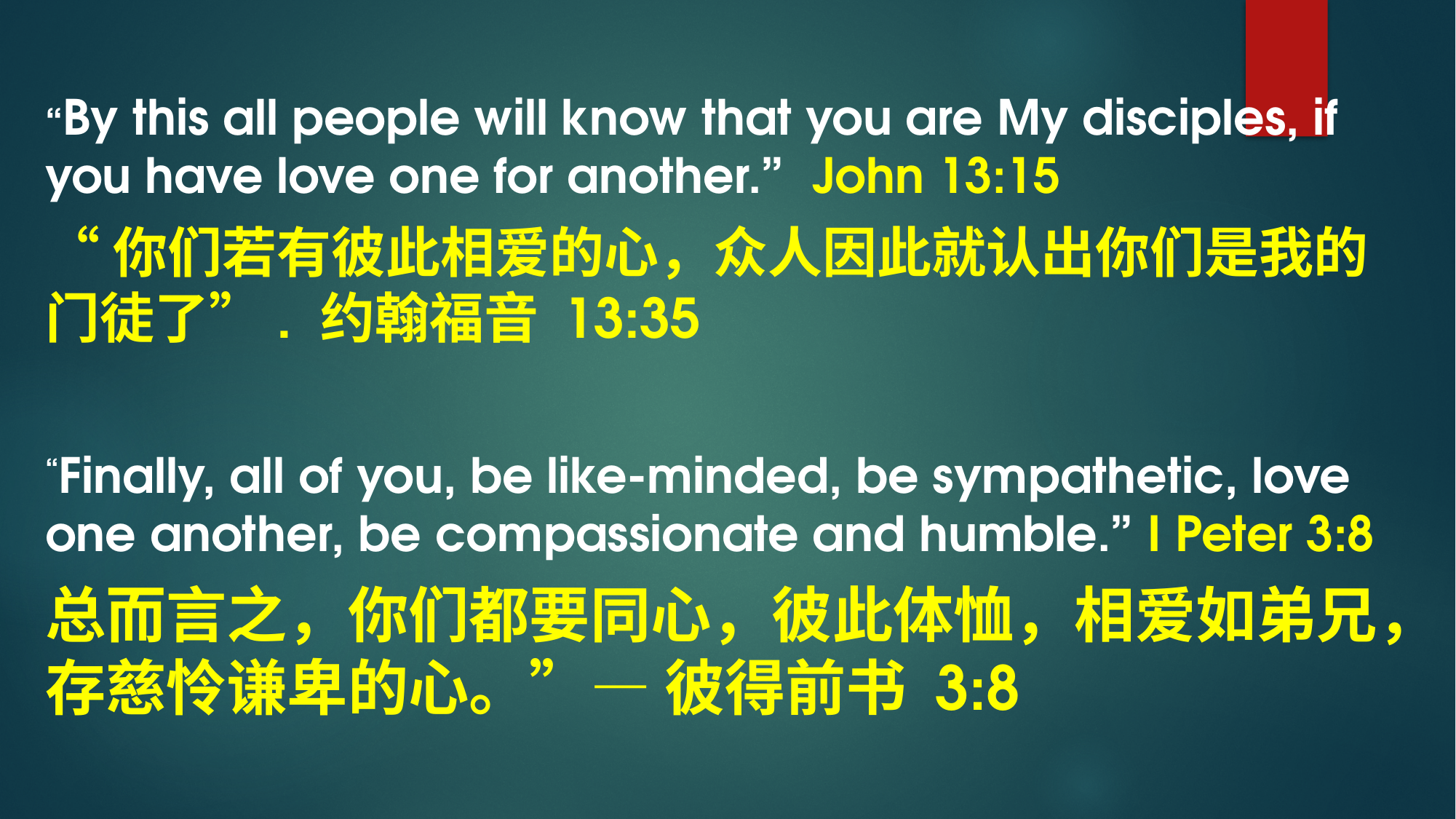

“By this all people will know that you are My disciples, if you have love one for another.”  John 13:15
“你们若有彼此相爱的心，众人因此就认出你们是我的门徒了”. 约翰福音 13:35

“Finally, all of you, be like-minded, be sympathetic, love one another, be compassionate and humble.” I Peter 3:8
总而言之，你们都要同心，彼此体恤，相爱如弟兄，存慈怜谦卑的心。”— 彼得前书 3:8